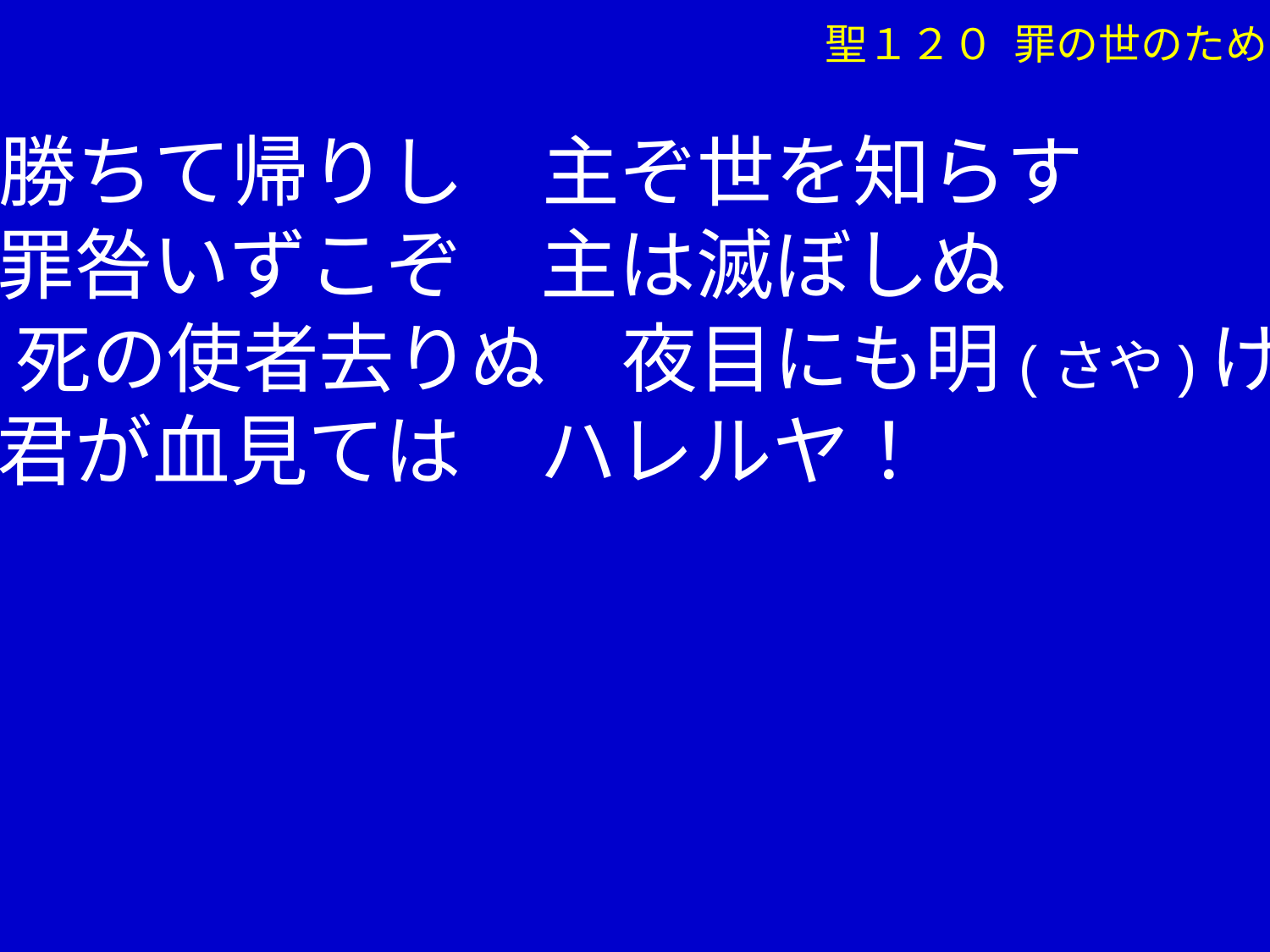

聖１２０  罪の世のため
⑤勝ちて帰りし　主ぞ世を知らす
　 罪咎いずこぞ　主は滅ぼしぬ
 　死の使者去りぬ　夜目にも明(さや)けき
　 君が血見ては　ハレルヤ！